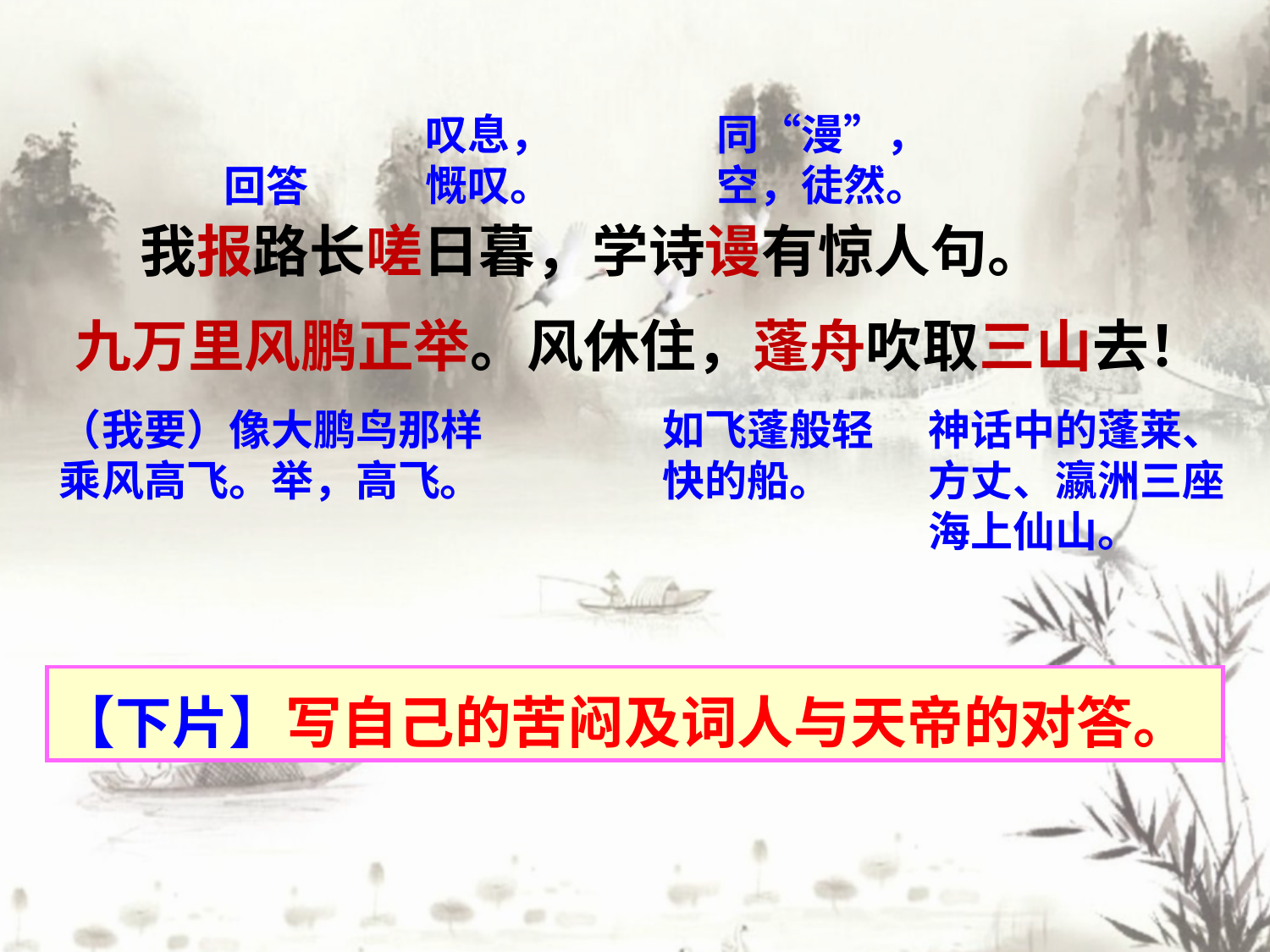

叹息，慨叹。
同“漫”，空，徒然。
回答
    我报路长嗟日暮，学诗谩有惊人句。
九万里风鹏正举。风休住，蓬舟吹取三山去！
（我要）像大鹏鸟那样乘风高飞。举，高飞。
如飞蓬般轻快的船。
神话中的蓬莱、方丈、瀛洲三座海上仙山。
【下片】写自己的苦闷及词人与天帝的对答。